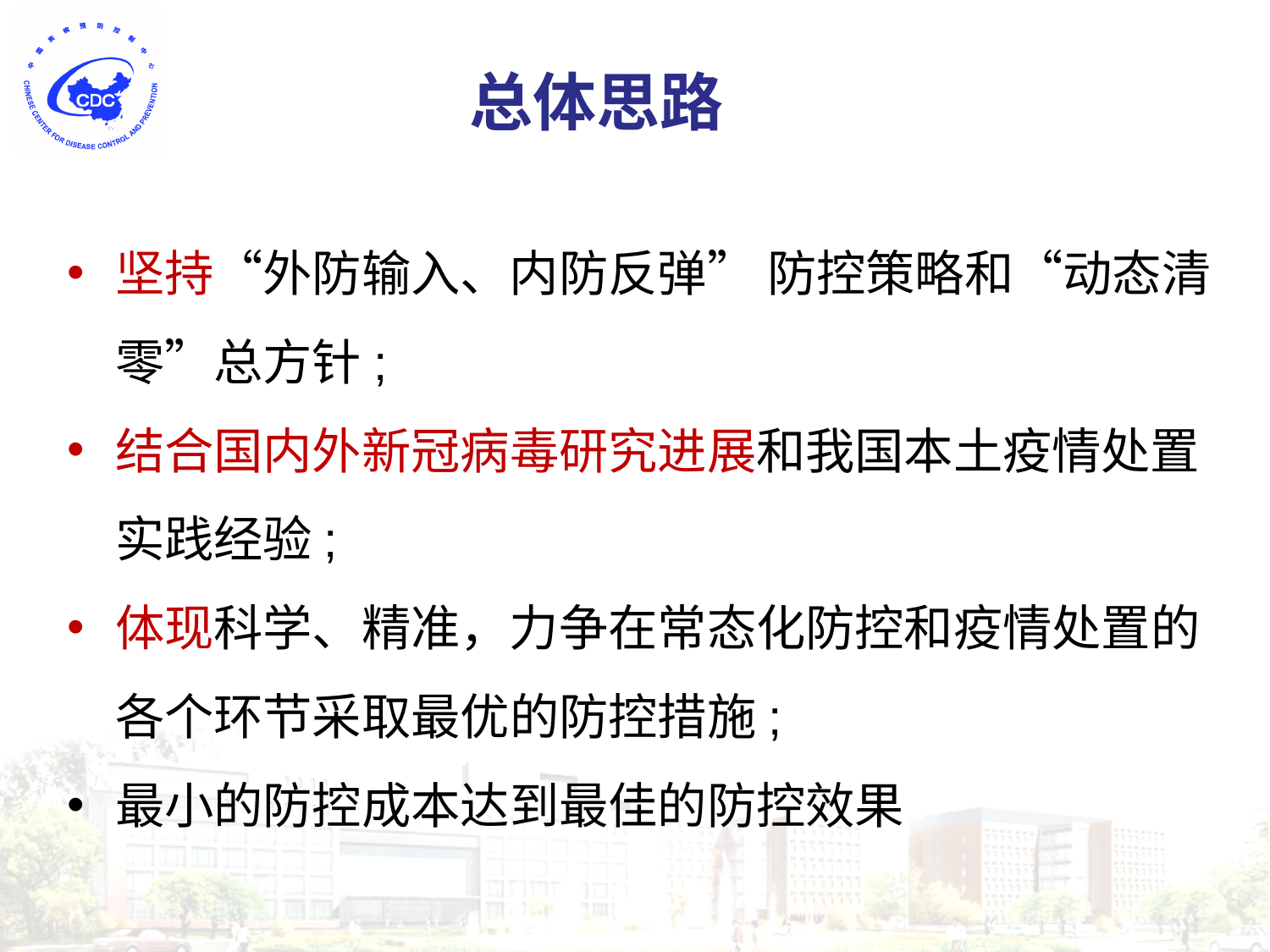

总体思路
坚持“外防输入、内防反弹” 防控策略和“动态清零”总方针;
结合国内外新冠病毒研究进展和我国本土疫情处置实践经验;
体现科学、精准，力争在常态化防控和疫情处置的各个环节采取最优的防控措施;
最小的防控成本达到最佳的防控效果